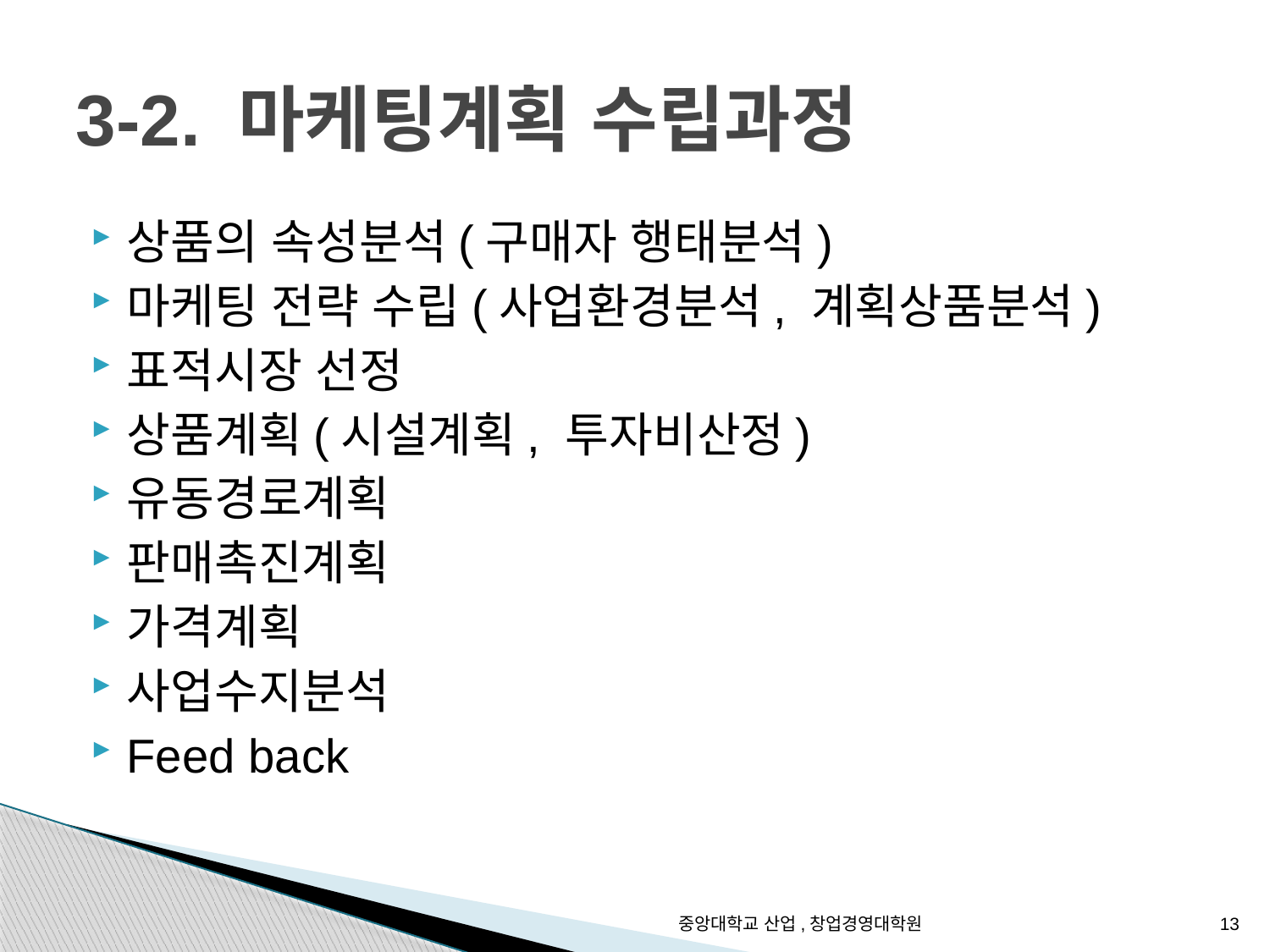

# 3-2. 마케팅계획 수립과정
상품의 속성분석(구매자 행태분석)
마케팅 전략 수립(사업환경분석, 계획상품분석)
표적시장 선정
상품계획(시설계획, 투자비산정)
유동경로계획
판매촉진계획
가격계획
사업수지분석
Feed back

중앙대학교 산업,창업경영대학원
13